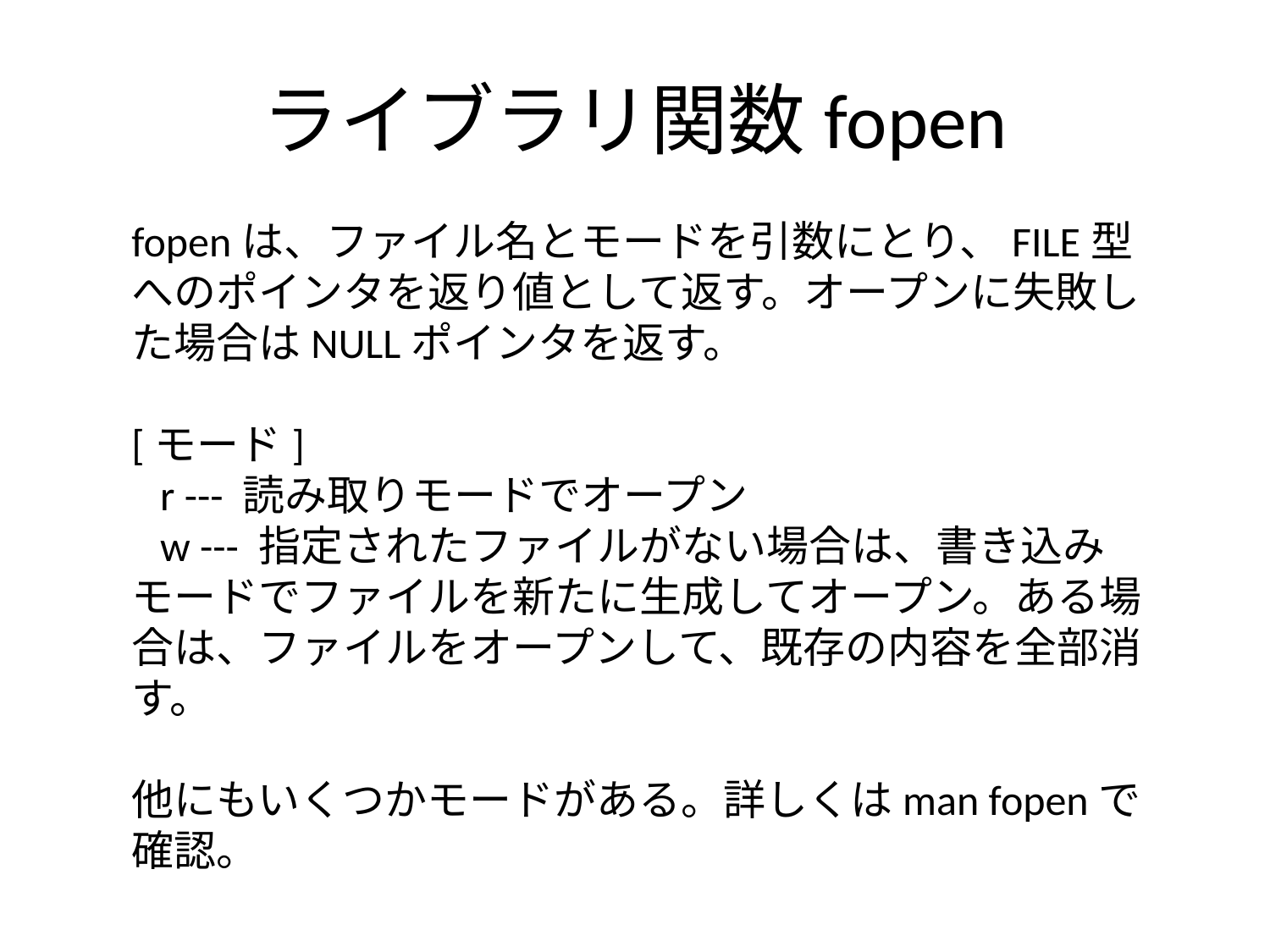

# ライブラリ関数fopen
fopenは、ファイル名とモードを引数にとり、FILE型へのポインタを返り値として返す。オープンに失敗した場合はNULLポインタを返す。

[モード]
   r --- 読み取りモードでオープン
   w --- 指定されたファイルがない場合は、書き込みモードでファイルを新たに生成してオープン。ある場合は、ファイルをオープンして、既存の内容を全部消す。

他にもいくつかモードがある。詳しくはman fopenで確認。